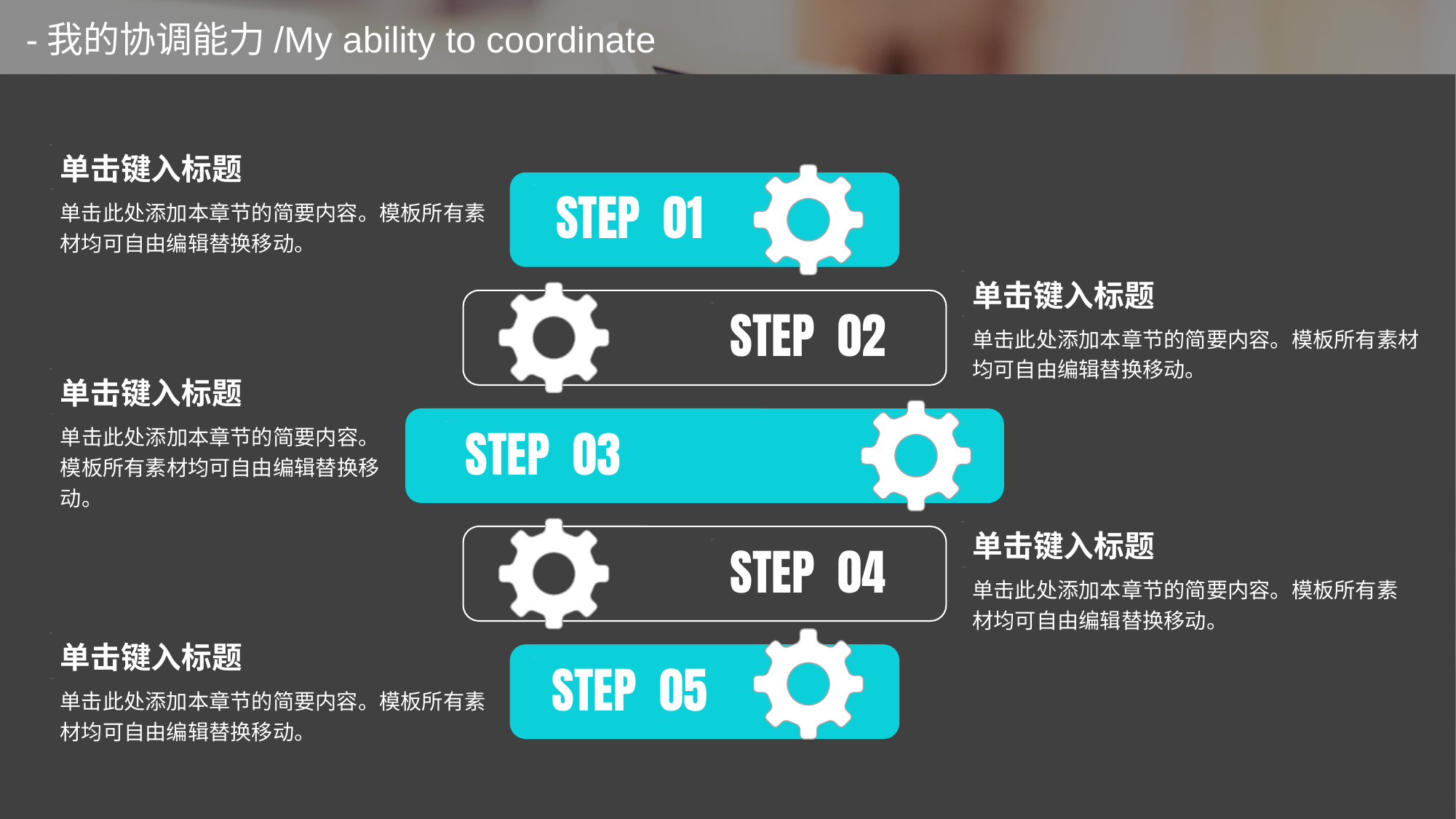

-我的协调能力/My ability to coordinate
单击键入标题

STEP  01
单击此处添加本章节的简要内容。模板所有素材均可自由编辑替换移动。
单击键入标题

STEP  02
单击此处添加本章节的简要内容。模板所有素材均可自由编辑替换移动。
单击键入标题

单击此处添加本章节的简要内容。模板所有素材均可自由编辑替换移动。
STEP  03

单击键入标题

STEP  04
单击此处添加本章节的简要内容。模板所有素材均可自由编辑替换移动。

单击键入标题

STEP  05
单击此处添加本章节的简要内容。模板所有素材均可自由编辑替换移动。